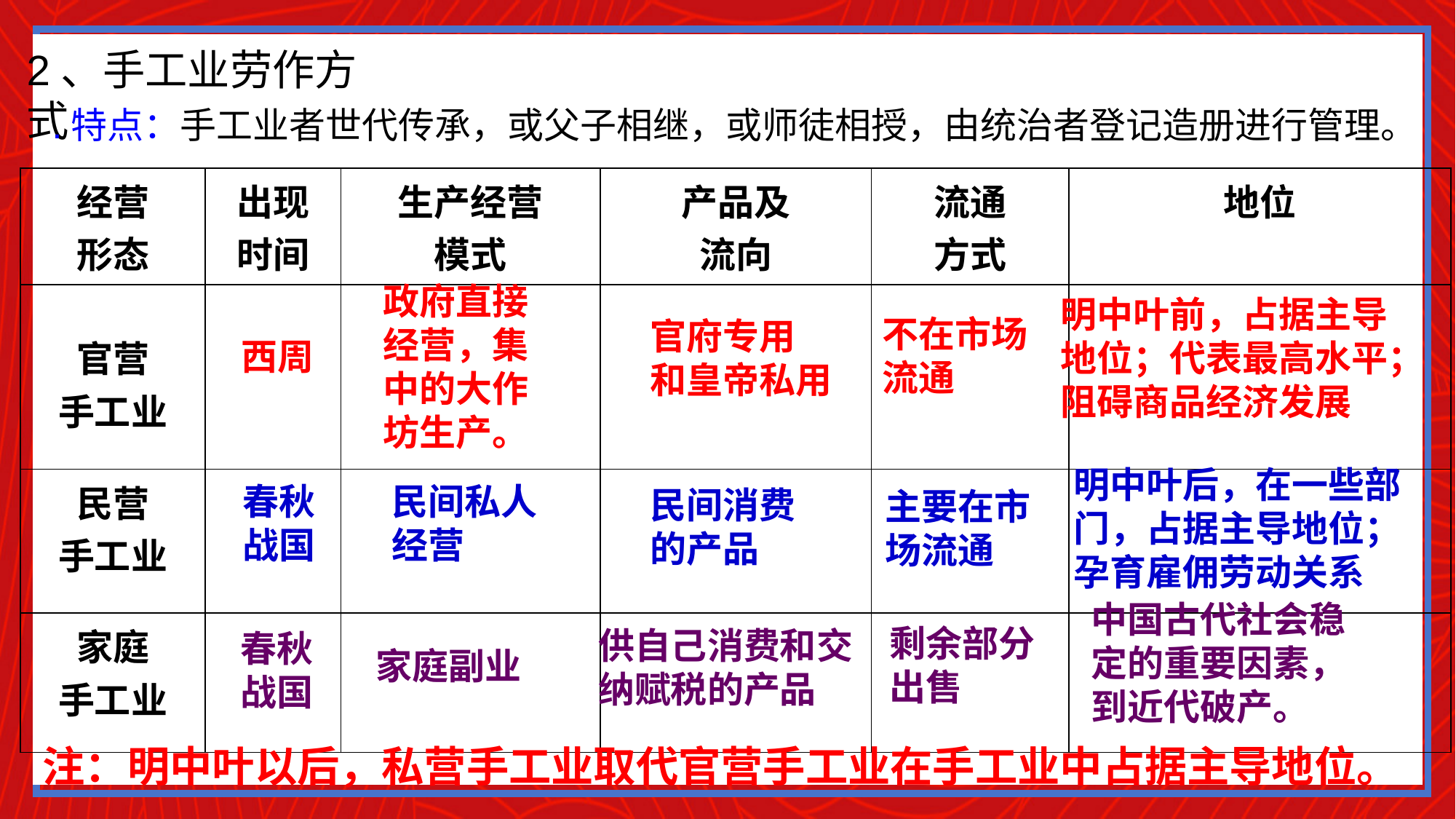

2、手工业劳作方式
.特点：手工业者世代传承，或父子相继，或师徒相授，由统治者登记造册进行管理。
| 经营 形态 | 出现 时间 | 生产经营 模式 | 产品及 流向 | 流通 方式 | 地位 |
| --- | --- | --- | --- | --- | --- |
| 官营 手工业 |  |  |  |  |  |
| 民营 手工业 |  |  |  |  |  |
| 家庭 手工业 |  |  |  |  |  |
政府直接
经营，集
中的大作
坊生产。
明中叶前，占据主导地位；代表最高水平；阻碍商品经济发展
不在市场流通
官府专用
和皇帝私用
西周
明中叶后，在一些部门，占据主导地位；孕育雇佣劳动关系
春秋
战国
民间私人
经营
民间消费
的产品
主要在市场流通
中国古代社会稳
定的重要因素，
到近代破产。
剩余部分出售
供自己消费和交纳赋税的产品
春秋
战国
家庭副业
注：明中叶以后，私营手工业取代官营手工业在手工业中占据主导地位。